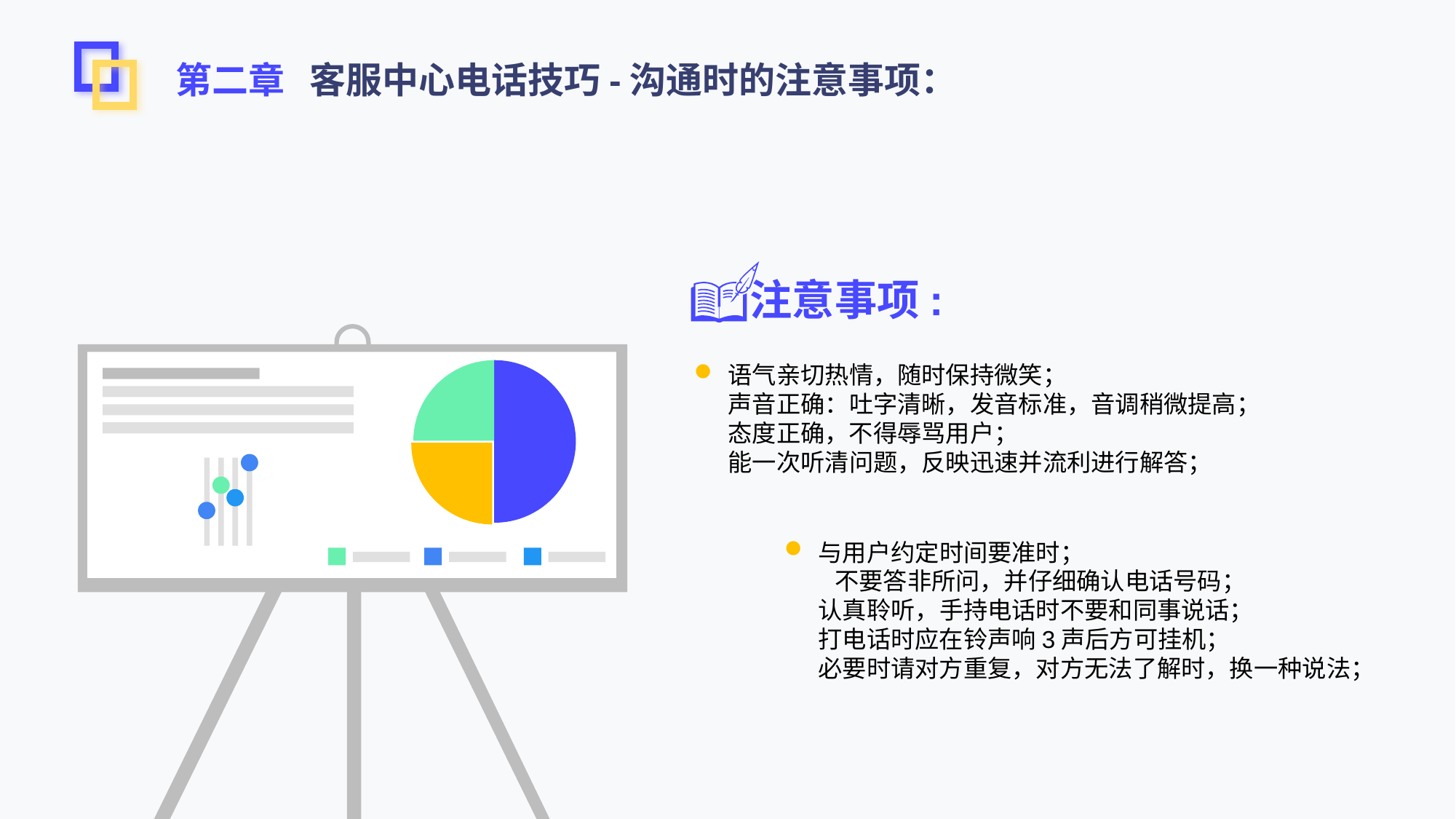

第二章   客服中心电话技巧-沟通时的注意事项：

注意事项:

语气亲切热情，随时保持微笑；
声音正确：吐字清晰，发音标准，音调稍微提高；
态度正确，不得辱骂用户；
能一次听清问题，反映迅速并流利进行解答；
与用户约定时间要准时；                                                               不要答非所问，并仔细确认电话号码；
认真聆听，手持电话时不要和同事说话；
打电话时应在铃声响3声后方可挂机；
必要时请对方重复，对方无法了解时，换一种说法；